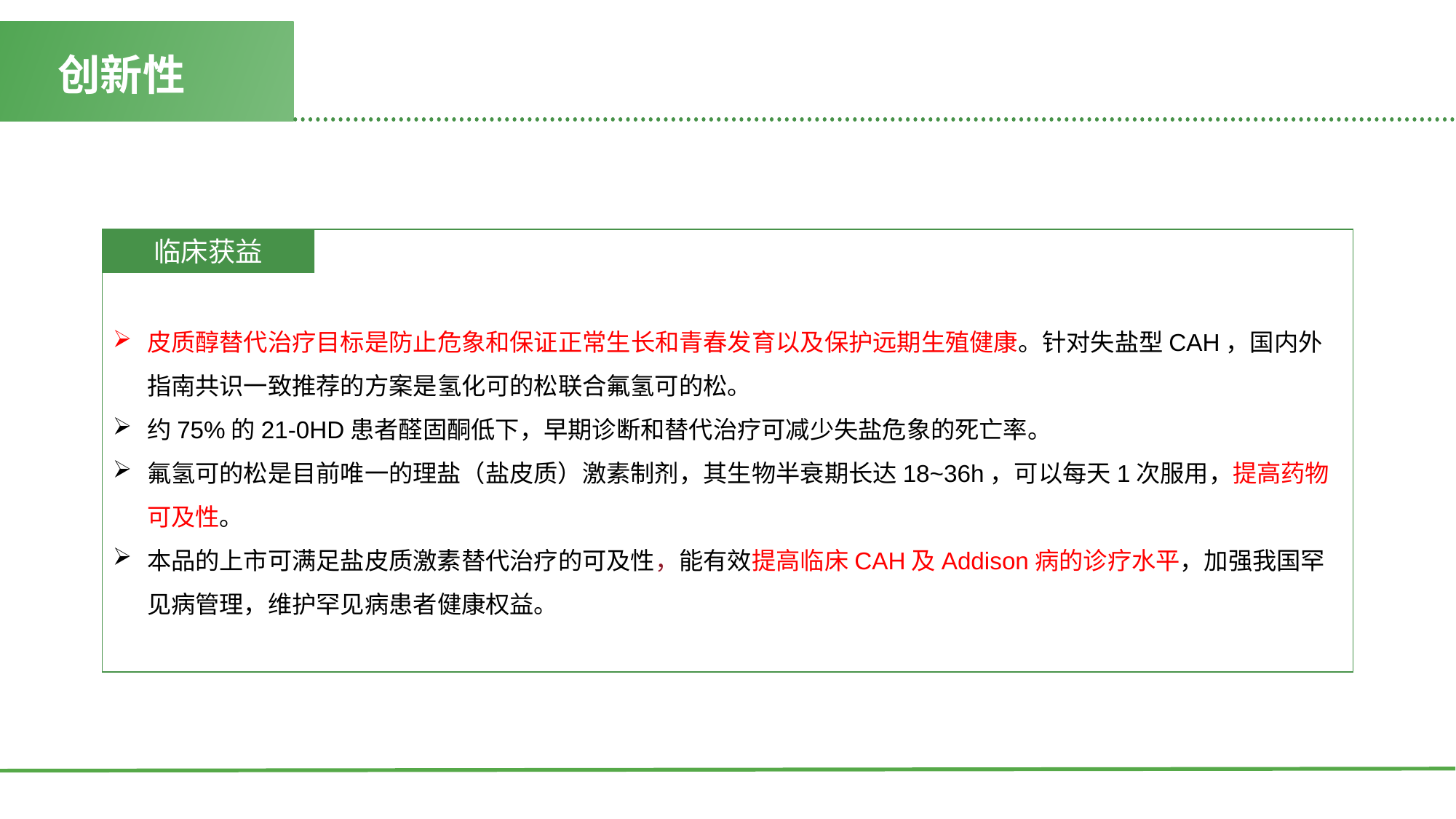

创新性
临床获益

皮质醇替代治疗目标是防止危象和保证正常生长和青春发育以及保护远期生殖健康。针对失盐型CAH，国内外指南共识一致推荐的方案是氢化可的松联合氟氢可的松。
约75%的21-0HD患者醛固酮低下，早期诊断和替代治疗可减少失盐危象的死亡率。
氟氢可的松是目前唯一的理盐（盐皮质）激素制剂，其生物半衰期长达18~36h，可以每天1次服用，提高药物可及性。
本品的上市可满足盐皮质激素替代治疗的可及性，能有效提高临床CAH及Addison病的诊疗水平，加强我国罕见病管理，维护罕见病患者健康权益。